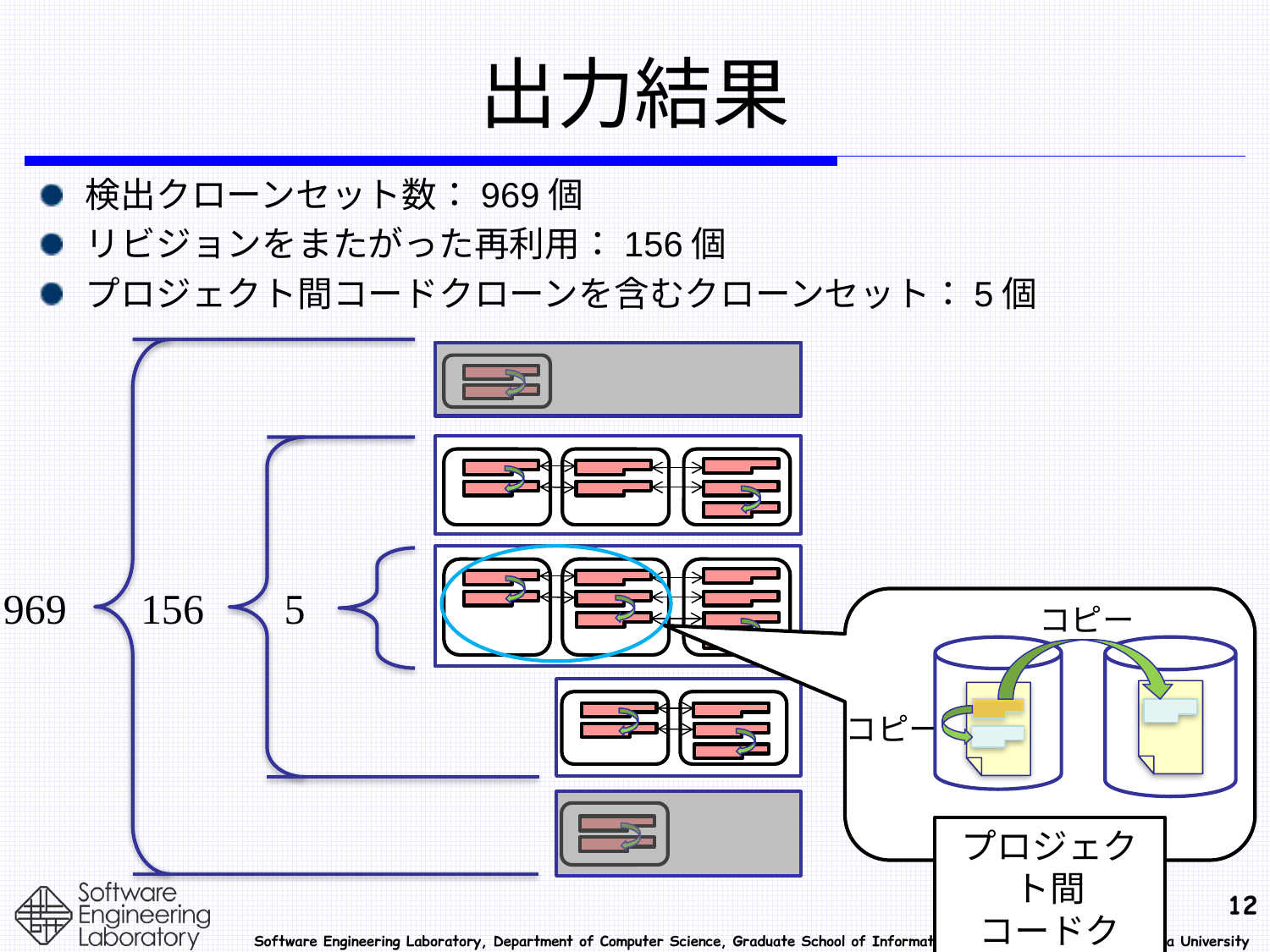

# 出力結果
検出クローンセット数：969個
リビジョンをまたがった再利用：156個
プロジェクト間コードクローンを含むクローンセット：5個

969
156
5

コピー

コピー

プロジェクト間
コードクローン